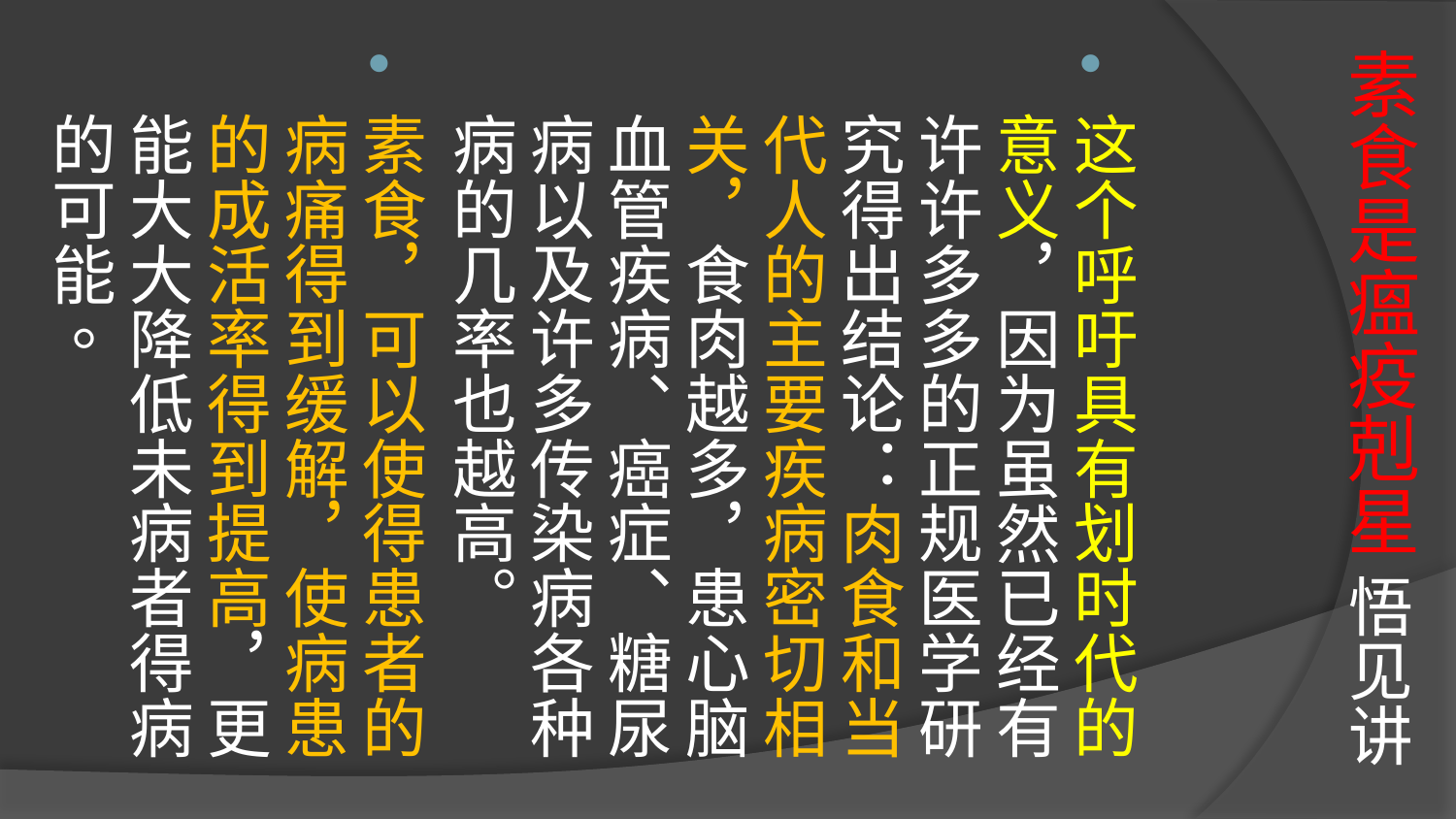

# 素食是瘟疫剋星 悟见讲
这个呼吁具有划时代的意义，因为虽然已经有许许多多的正规医学研究得出结论：肉食和当代人的主要疾病密切相关，食肉越多，患心脑血管疾病、癌症、糖尿病以及许多传染病各种病的几率也越高。
素食，可以使得患者的病痛得到缓解，使病患的成活率得到提高，更能大大降低未病者得病的可能。